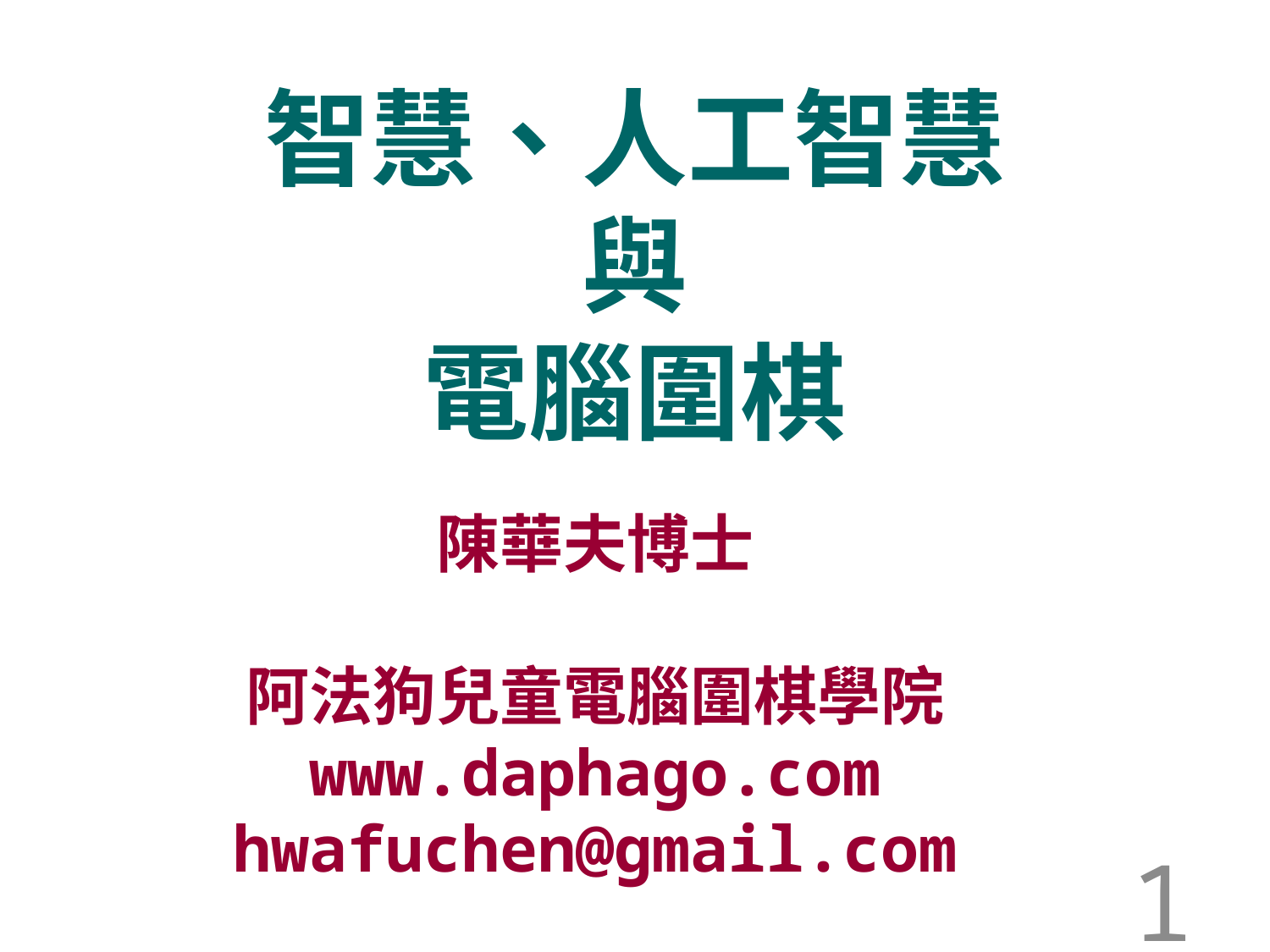

智慧、人工智慧
與
電腦圍棋
陳華夫博士

阿法狗兒童電腦圍棋學院
www.daphago.com
hwafuchen@gmail.com
1